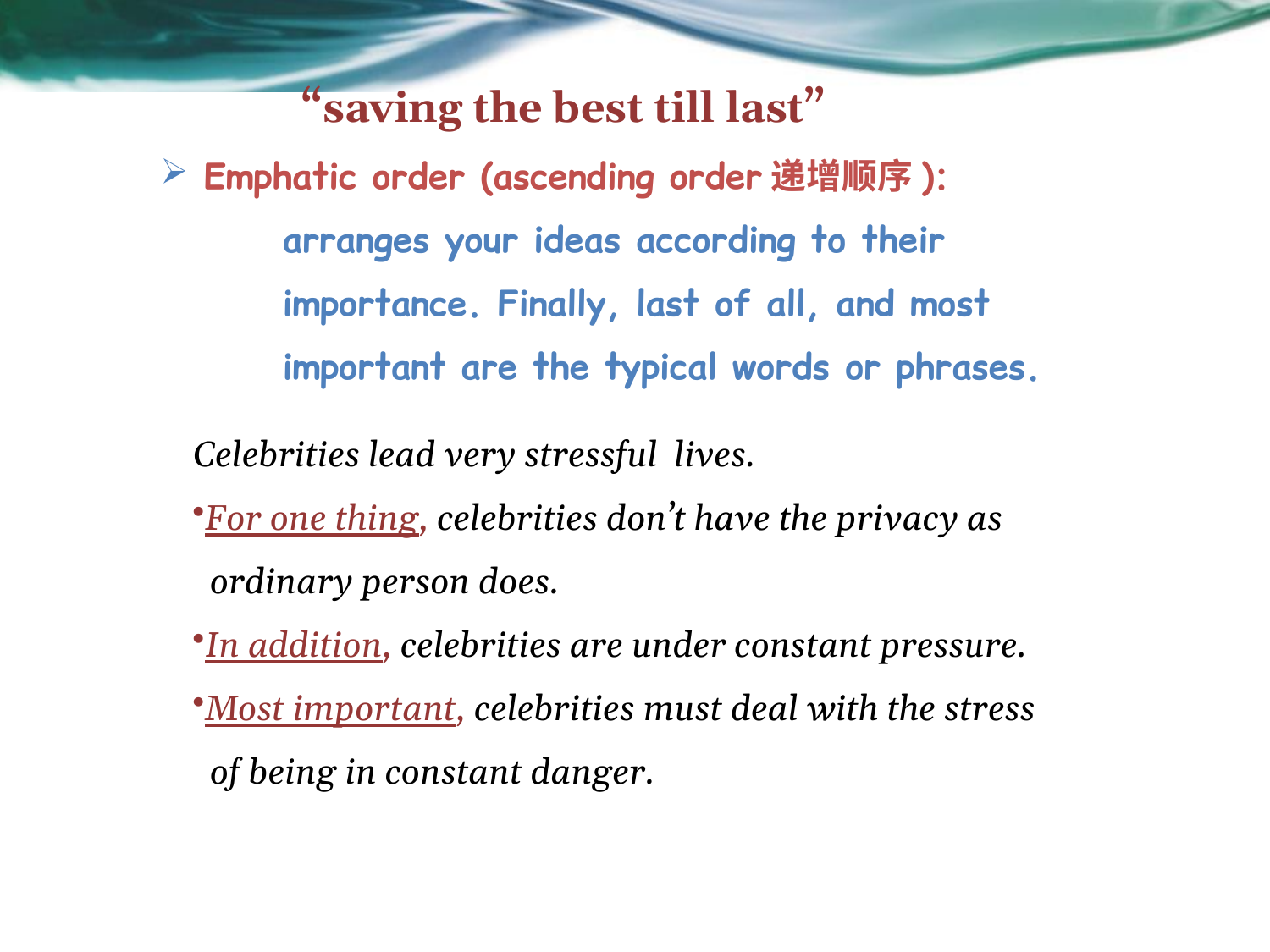

“saving the best till last”
 Emphatic order (ascending order递增顺序):
        arranges your ideas according to their
        importance. Finally, last of all, and most
        important are the typical words or phrases.

Celebrities lead very stressful  lives.
For one thing, celebrities don’t have the privacy as
  ordinary person does.
In addition, celebrities are under constant pressure.
Most important, celebrities must deal with the stress
  of being in constant danger.